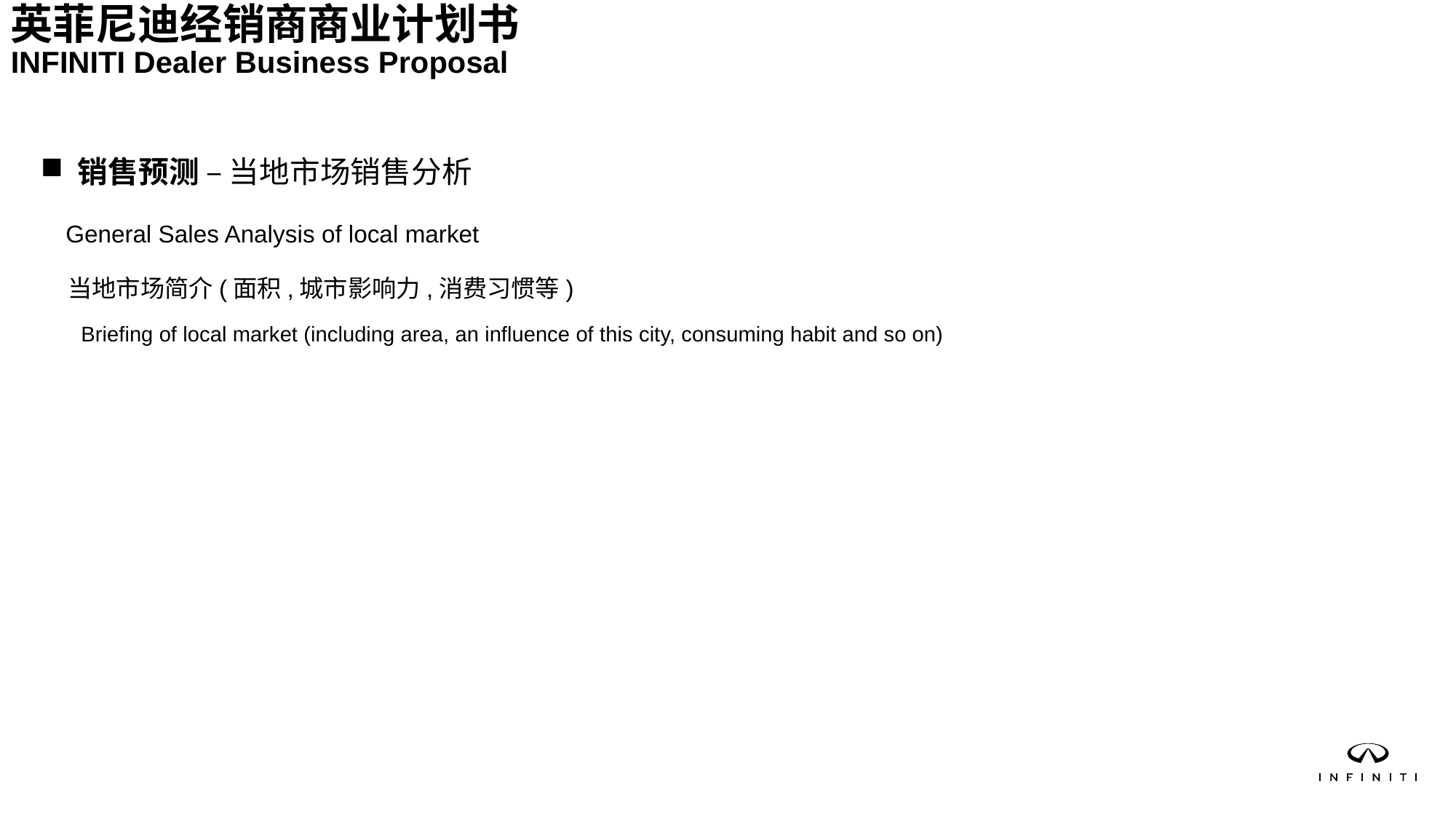

英菲尼迪经销商商业计划书
INFINITI Dealer Business Proposal
 销售预测 – 当地市场销售分析
   General Sales Analysis of local market
   当地市场简介(面积,城市影响力,消费习惯等)
      Briefing of local market (including area, an influence of this city, consuming habit and so on)